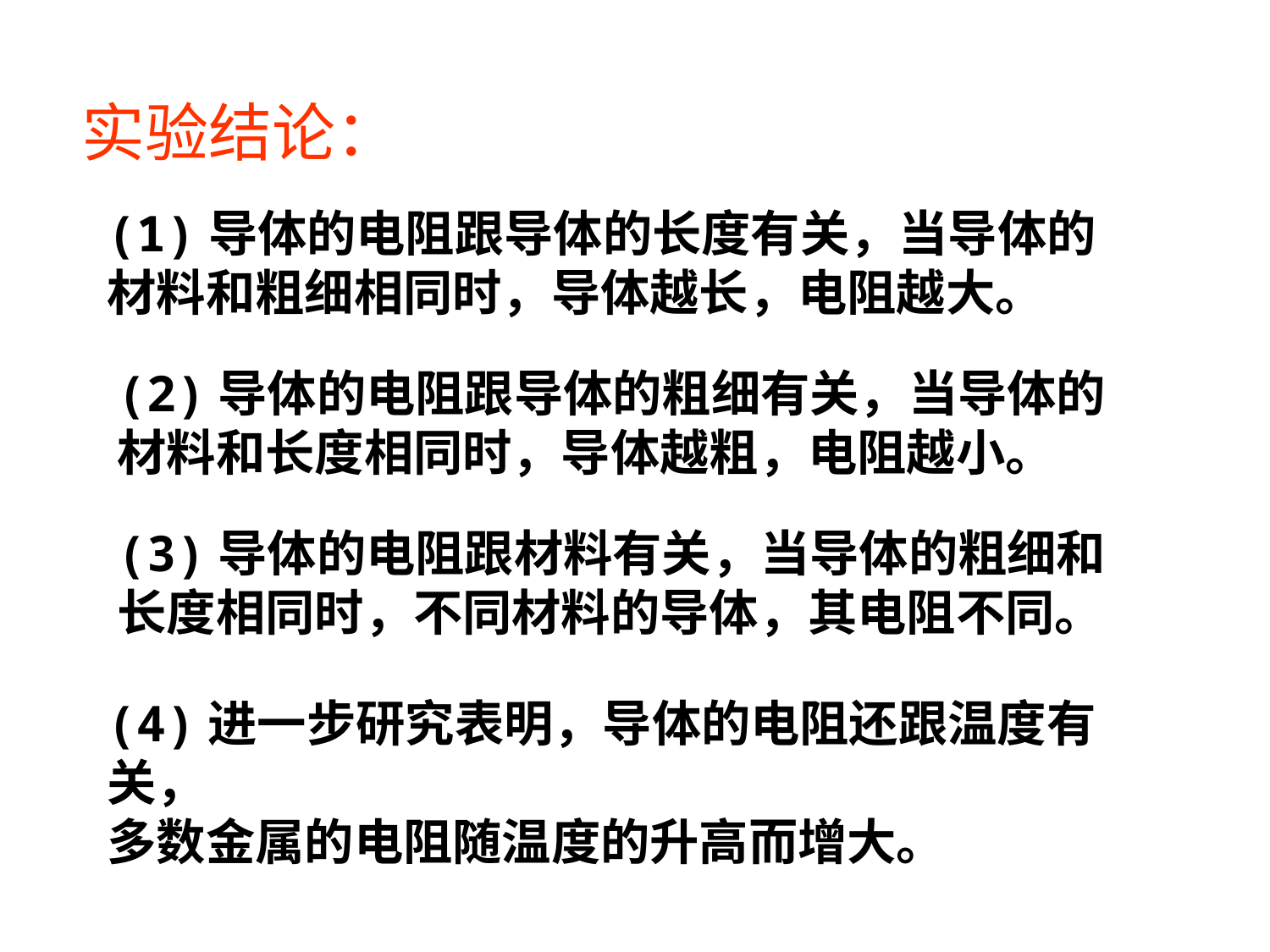

实验结论：
(1)导体的电阻跟导体的长度有关，当导体的材料和粗细相同时，导体越长，电阻越大。
(2)导体的电阻跟导体的粗细有关，当导体的材料和长度相同时，导体越粗，电阻越小。
(3)导体的电阻跟材料有关，当导体的粗细和长度相同时，不同材料的导体，其电阻不同。
(4)进一步研究表明，导体的电阻还跟温度有关，
多数金属的电阻随温度的升高而增大。